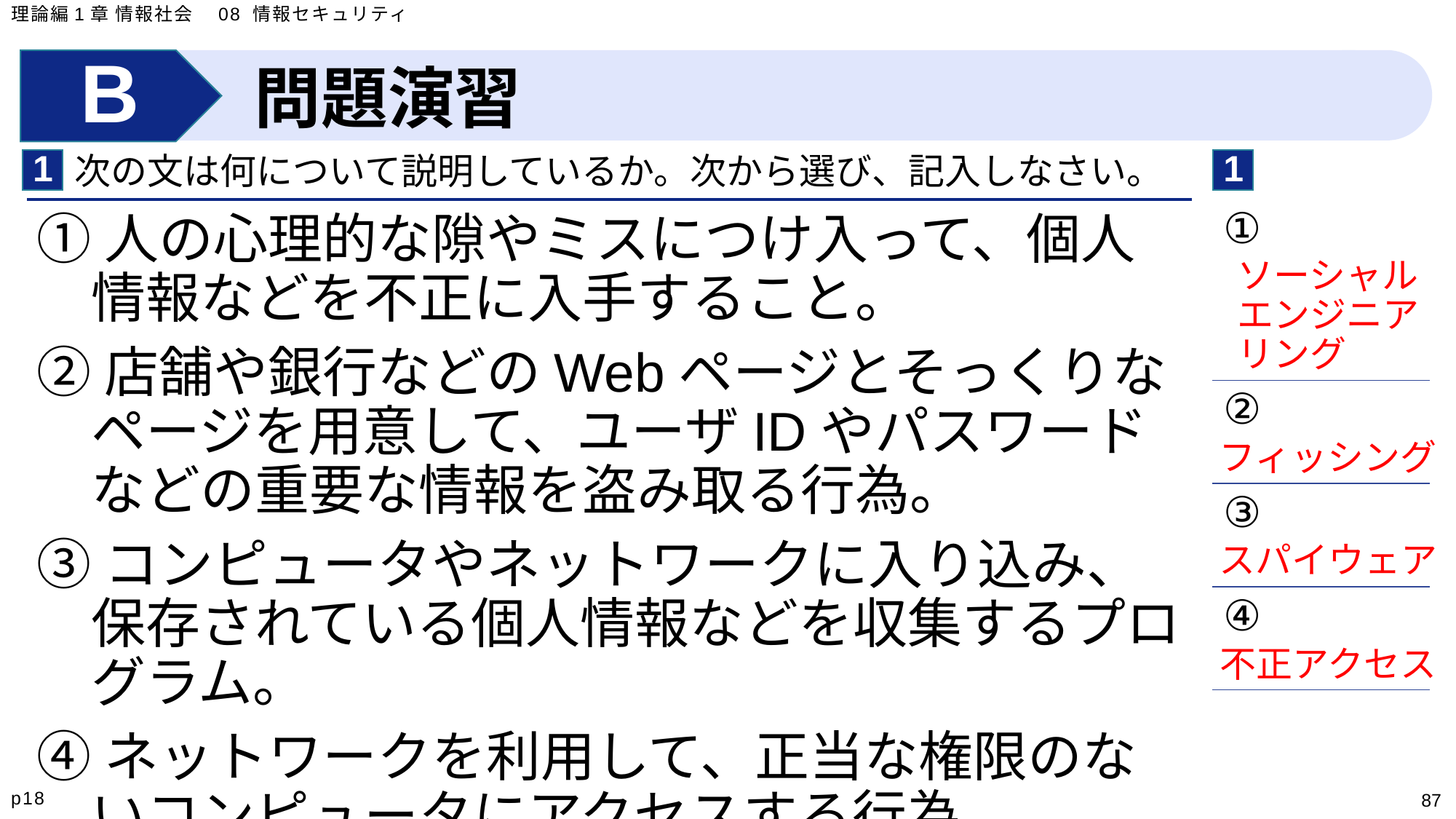

理論編1章 情報社会　08 情報セキュリティ
問題演習
1
1
次の文は何について説明しているか。次から選び、記入しなさい。
| ① |
| --- |
| ② |
| ③ |
| ④ |
①人の心理的な隙やミスにつけ入って、個人情報などを不正に入手すること。
②店舗や銀行などのWebページとそっくりなページを用意して、ユーザIDやパスワードなどの重要な情報を盗み取る行為。
③コンピュータやネットワークに入り込み、保存されている個人情報などを収集するプログラム。
④ネットワークを利用して、正当な権限のないコンピュータにアクセスする行為。
ソーシャル
エンジニア
リング
フィッシング
スパイウェア
不正アクセス
p18
87